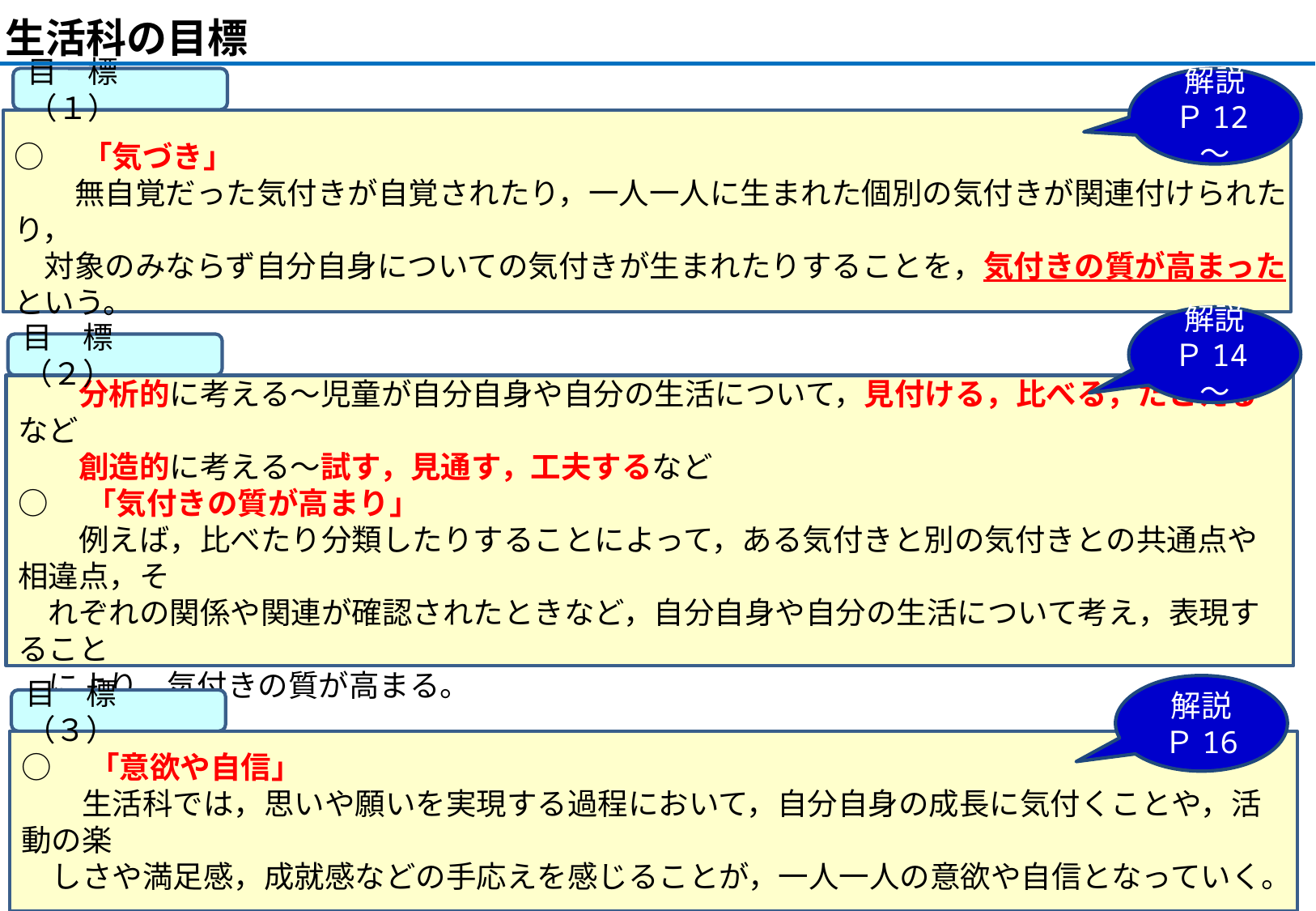

生活科の目標

目　標　（１）
解説
Ｐ12～

○　「気づき」
　　無自覚だった気付きが自覚されたり，一人一人に生まれた個別の気付きが関連付けられたり，
　対象のみならず自分自身についての気付きが生まれたりすることを，気付きの質が高まったという。
解説
Ｐ14～
目　標　（２）

○　「考える」
　　分析的に考える～児童が自分自身や自分の生活について，見付ける，比べる，たとえるなど
　　創造的に考える～試す，見通す，工夫するなど
○　「気付きの質が高まり」
　　例えば，比べたり分類したりすることによって，ある気付きと別の気付きとの共通点や相違点，そ
　れぞれの関係や関連が確認されたときなど，自分自身や自分の生活について考え，表現すること
　により，気付きの質が高まる。
解説
Ｐ16
目　標　（３）
○　「意欲や自信」
　　生活科では，思いや願いを実現する過程において，自分自身の成長に気付くことや，活動の楽
　しさや満足感，成就感などの手応えを感じることが，一人一人の意欲や自信となっていく。
7